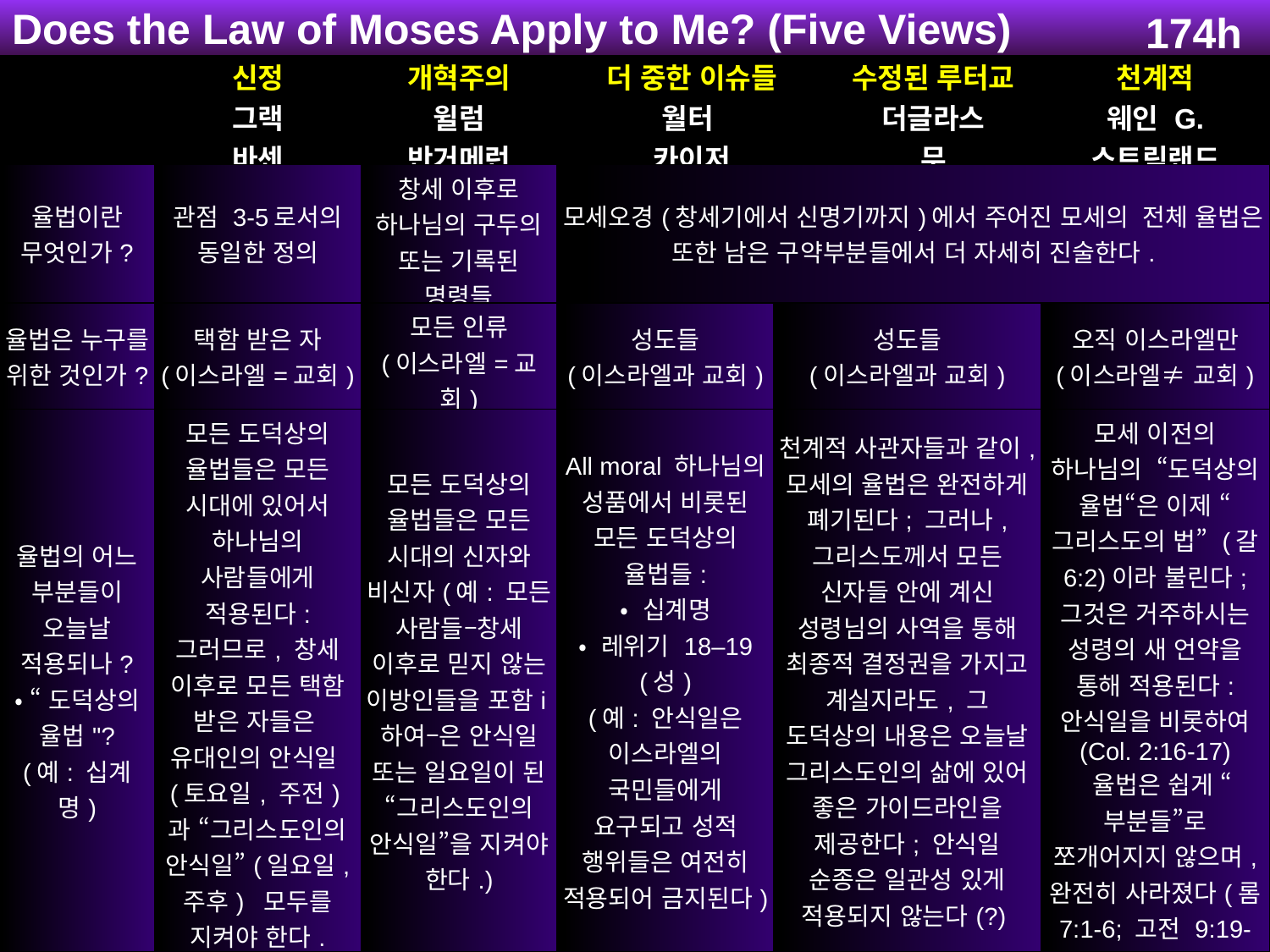

174h
Does the Law of Moses Apply to Me? (Five Views)

|  | 신정 그랙 바센 | 개혁주의 윌럼 반거메런 | 더 중한 이슈들 월터 카이저 |  | 수정된 루터교 더글라스 무 | 천계적 웨인 G. 스트릭랜드 |
| --- | --- | --- | --- | --- | --- | --- |
| 율법이란 무엇인가? | 관점 3-5로서의 동일한 정의 | 창세 이후로 하나님의 구두의 또는 기록된 명령들 | 모세오경(창세기에서 신명기까지)에서 주어진 모세의 전체 율법은 또한 남은 구약부분들에서 더 자세히 진술한다. |  |  |  |
| 율법은 누구를 위한 것인가? | 택함 받은 자 (이스라엘=교회) | 모든 인류 (이스라엘=교회) | 성도들 (이스라엘과 교회) | 성도들 (이스라엘과 교회) |  | 오직 이스라엘만 (이스라엘≠ 교회) |
| 율법의 어느 부분들이 오늘날 적용되나? • “도덕상의 율법"? (예: 십계명) | 모든 도덕상의 율법들은 모든 시대에 있어서 하나님의 사람들에게 적용된다: 그러므로, 창세 이후로 모든 택함 받은 자들은 유대인의 안식일(토요일, 주전)과 “그리스도인의 안식일”(일요일, 주후) 모두를 지켜야 한다. | 모든 도덕상의 율법들은 모든 시대의 신자와 비신자(예: 모든 사람들–창세 이후로 믿지 않는 이방인들을 포함i하여–은 안식일 또는 일요일이 된 “그리스도인의 안식일”을 지켜야 한다.) | All moral 하나님의 성품에서 비롯된 모든 도덕상의 율법들: • 십계명 • 레위기 18–19 (성) (예: 안식일은 이스라엘의 국민들에게 요구되고 성적 행위들은 여전히 적용되어 금지된다) | 천계적 사관자들과 같이, 모세의 율법은 완전하게 폐기된다; 그러나, 그리스도께서 모든 신자들 안에 계신 성령님의 사역을 통해 최종적 결정권을 가지고 계실지라도, 그 도덕상의 내용은 오늘날 그리스도인의 삶에 있어 좋은 가이드라인을 제공한다; 안식일 순종은 일관성 있게 적용되지 않는다(?) |  | 모세 이전의 하나님의 “도덕상의 율법“은 이제 “그리스도의 법” (갈 6:2)이라 불린다; 그것은 거주하시는 성령의 새 언약을 통해 적용된다: 안식일을 비롯하여 (Col. 2:16-17) 율법은 쉽게 “부분들”로 쪼개어지지 않으며, 완전히 사라졌다(롬 7:1-6; 고전 9:19-21; 히 8:13) |